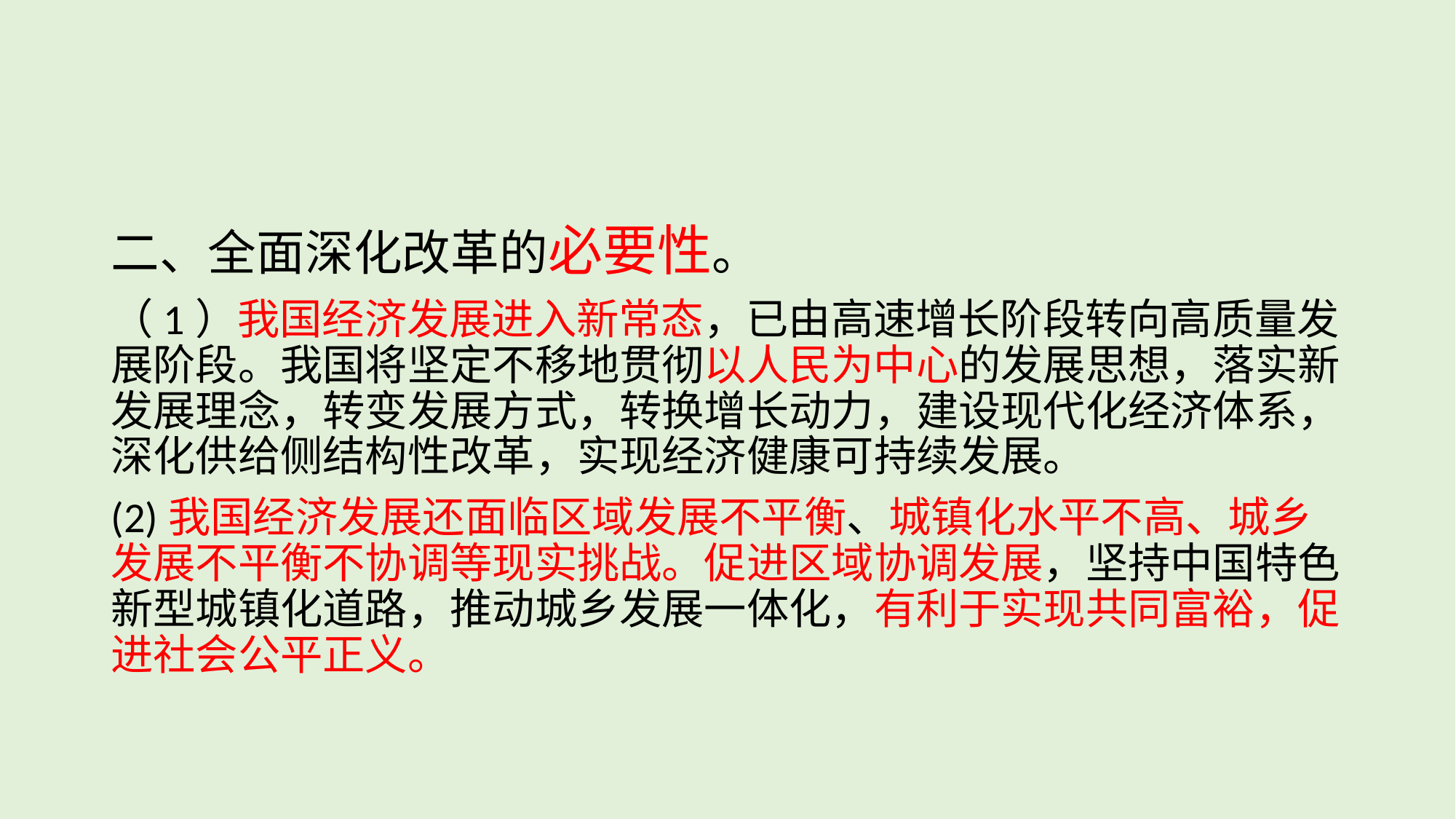

二、全面深化改革的必要性。
（1）我国经济发展进入新常态，已由高速增长阶段转向高质量发展阶段。我国将坚定不移地贯彻以人民为中心的发展思想，落实新发展理念，转变发展方式，转换增长动力，建设现代化经济体系，深化供给侧结构性改革，实现经济健康可持续发展。
(2)我国经济发展还面临区域发展不平衡、城镇化水平不高、城乡发展不平衡不协调等现实挑战。促进区域协调发展，坚持中国特色新型城镇化道路，推动城乡发展一体化，有利于实现共同富裕，促进社会公平正义。